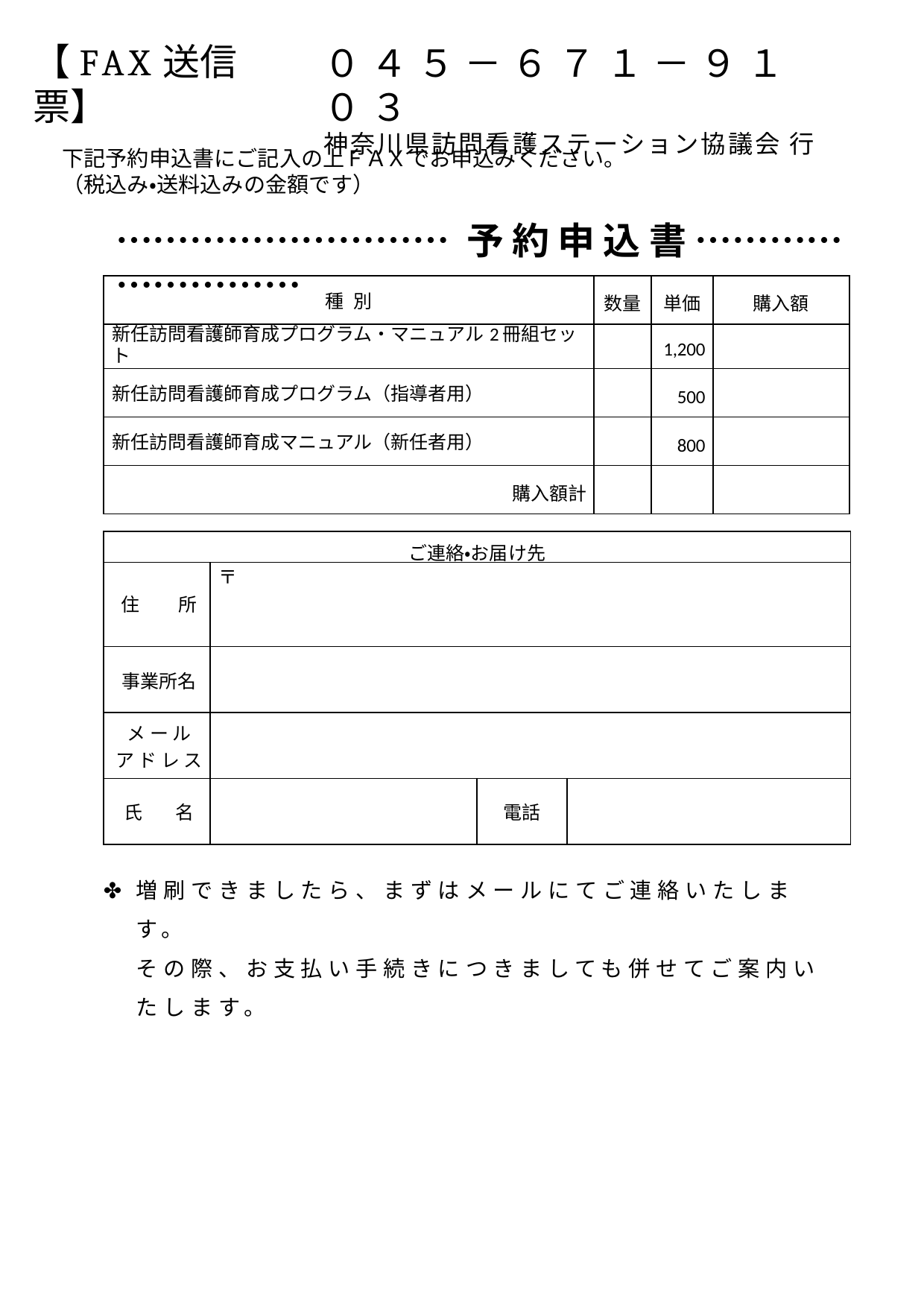

# 【FAX送信票】
０４５－６７１－９１０３
神奈川県訪問看護ステーション協議会 行
下記予約申込書にご記入の上ＦＡＸでお申込みください。
（税込み・送料込みの金額です）

……………………… 予約申込書 ………………………
| 種 別 | 数量 | 単価 | 購入額 |
| --- | --- | --- | --- |
| 新任訪問看護師育成プログラム・マニュアル2冊組セット |  | 1,200 |  |
| 新任訪問看護師育成プログラム（指導者用） |  | 500 |  |
| 新任訪問看護師育成マニュアル（新任者用） |  | 800 |  |
| 購入額計 |  |  |  |
| ご連絡・お届け先 |  |  |  |
| --- | --- | --- | --- |
| 住 所 | 〒 |  |  |
| 事業所名 |  |  |  |
| メ ー ル ア ド レ ス |  |  |  |
| 氏 名 |  | 電話 |  |
✤	増刷できましたら、まずはメールにてご連絡いたします。
その際、お支払い手続きにつきましても併せてご案内いたします。